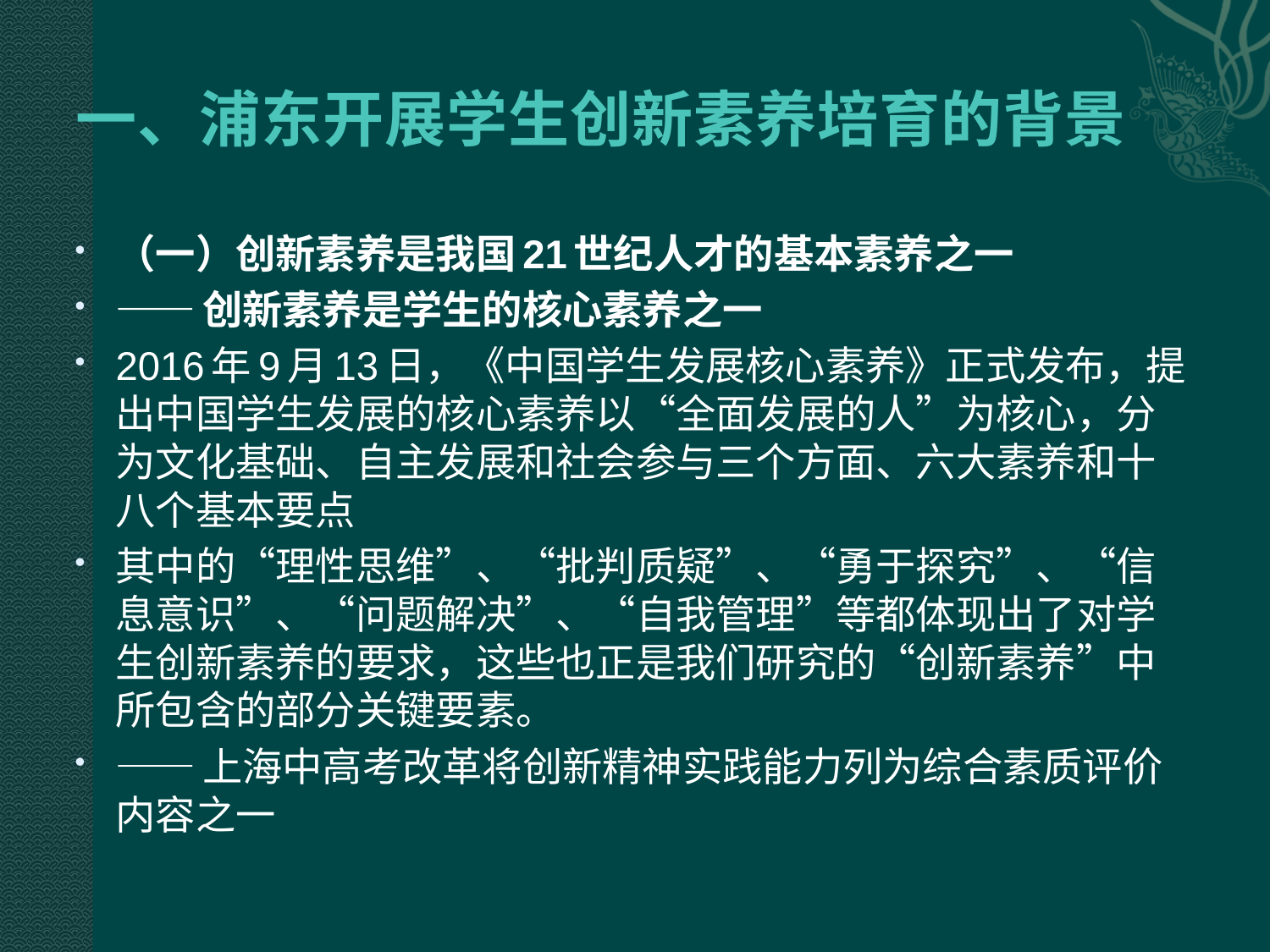

# 一、浦东开展学生创新素养培育的背景
（一）创新素养是我国21世纪人才的基本素养之一
——创新素养是学生的核心素养之一
2016年9月13日，《中国学生发展核心素养》正式发布，提出中国学生发展的核心素养以“全面发展的人”为核心，分为文化基础、自主发展和社会参与三个方面、六大素养和十八个基本要点
其中的“理性思维”、“批判质疑”、“勇于探究”、“信息意识”、“问题解决”、“自我管理”等都体现出了对学生创新素养的要求，这些也正是我们研究的“创新素养”中所包含的部分关键要素。
——上海中高考改革将创新精神实践能力列为综合素质评价内容之一